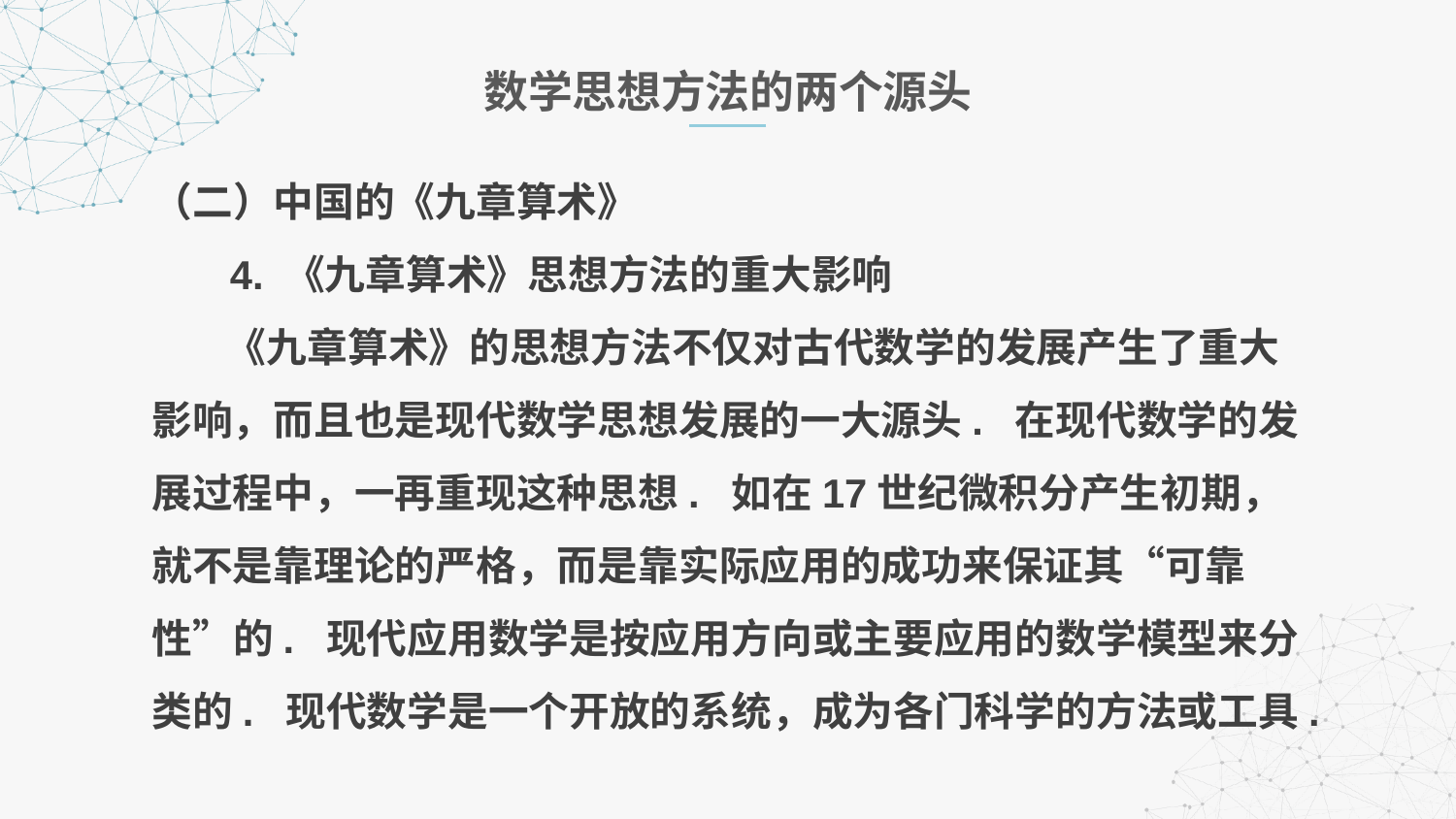

数学思想方法的两个源头
（二）中国的《九章算术》
       4. 《九章算术》思想方法的重大影响
       《九章算术》的思想方法不仅对古代数学的发展产生了重大影响，而且也是现代数学思想发展的一大源头.  在现代数学的发展过程中，一再重现这种思想.  如在17世纪微积分产生初期，就不是靠理论的严格，而是靠实际应用的成功来保证其“可靠性”的.  现代应用数学是按应用方向或主要应用的数学模型来分类的.  现代数学是一个开放的系统，成为各门科学的方法或工具.